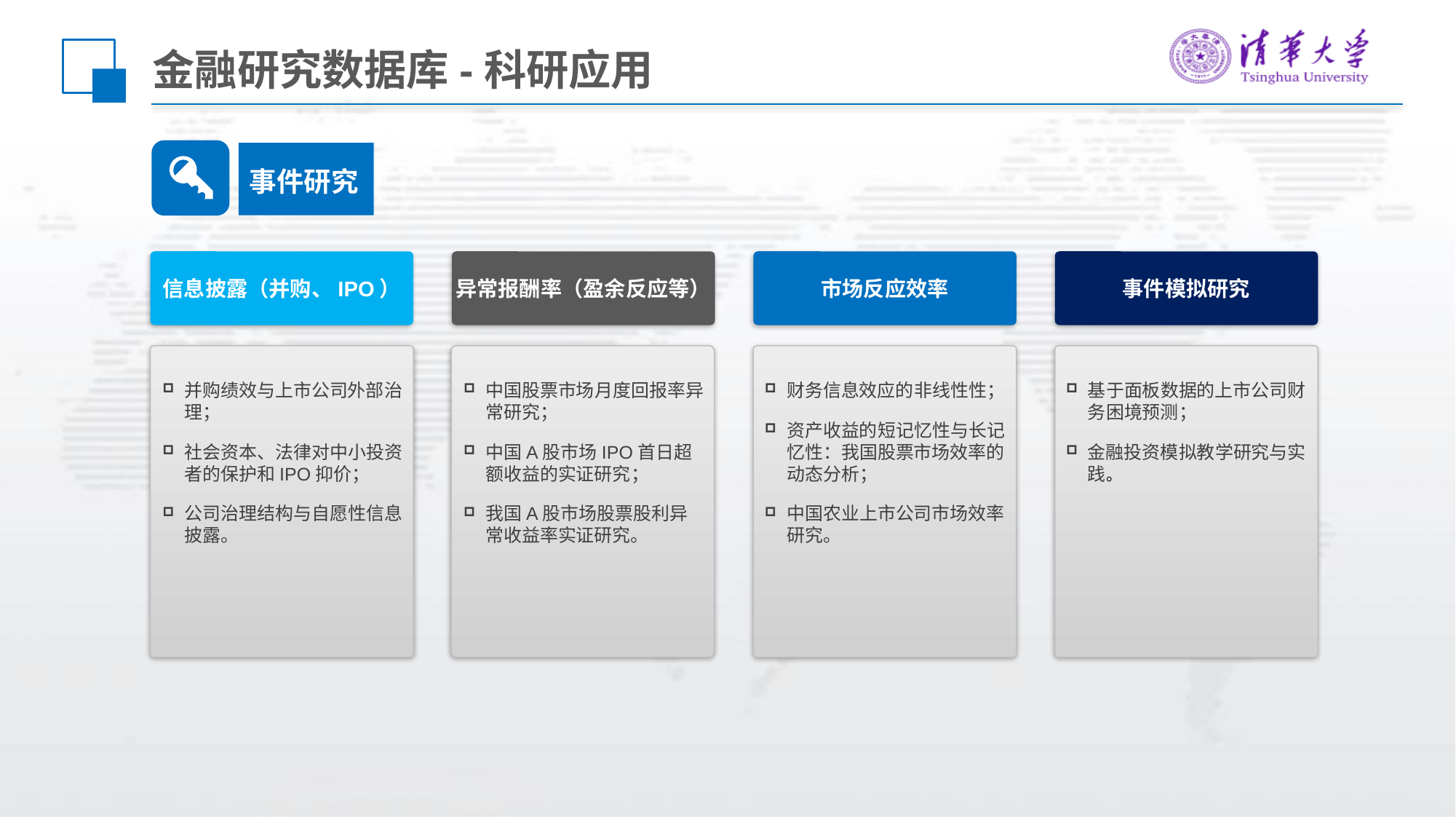

# 金融研究数据库-科研应用

事件研究

信息披露（并购、IPO）
异常报酬率（盈余反应等）
市场反应效率
事件模拟研究

并购绩效与上市公司外部治理；
社会资本、法律对中小投资者的保护和IPO抑价；
公司治理结构与自愿性信息披露。

中国股票市场月度回报率异常研究；
中国A股市场IPO首日超额收益的实证研究；
我国A股市场股票股利异常收益率实证研究。

财务信息效应的非线性性；
资产收益的短记忆性与长记忆性：我国股票市场效率的动态分析；
中国农业上市公司市场效率研究。

基于面板数据的上市公司财务困境预测；
金融投资模拟教学研究与实践。